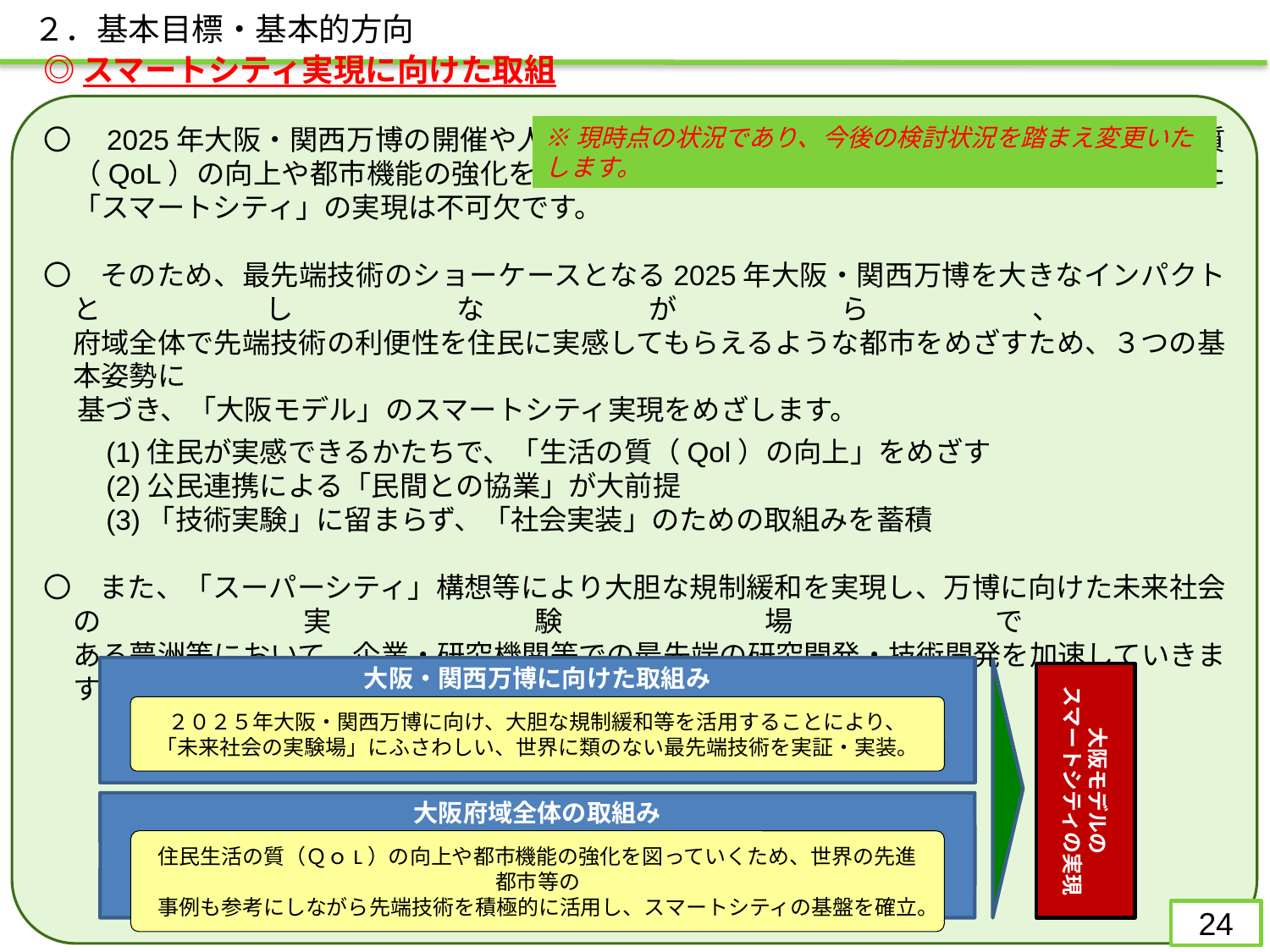

２．基本目標・基本的方向
◎スマートシティ実現に向けた取組

〇　2025年大阪・関西万博の開催や人口減少・超高齢社会の到来を見据え、住民の生活の質（QoL）の向上や都市機能の強化を図っていく上で、AIやIoTなどの先端技術を活用した「スマートシティ」の実現は不可欠です。

〇　そのため、最先端技術のショーケースとなる2025年大阪・関西万博を大きなインパクトとしながら、
府域全体で先端技術の利便性を住民に実感してもらえるような都市をめざすため、３つの基本姿勢に
　 基づき、「大阪モデル」のスマートシティ実現をめざします。

　　(1)住民が実感できるかたちで、「生活の質（Qol）の向上」をめざす
　　(2)公民連携による「民間との協業」が大前提
　　(3)「技術実験」に留まらず、「社会実装」のための取組みを蓄積

〇　また、「スーパーシティ」構想等により大胆な規制緩和を実現し、万博に向けた未来社会の実験場で
ある夢洲等において、企業・研究機関等での最先端の研究開発・技術開発を加速していきます。

※現時点の状況であり、今後の検討状況を踏まえ変更いたします。
大阪・関西万博に向けた取組み
大阪モデルの
スマートシティの実現
２０２５年大阪・関西万博に向け、大胆な規制緩和等を活用することにより、
「未来社会の実験場」にふさわしい、世界に類のない最先端技術を実証・実装。

大阪府域全体の取組み

住民生活の質（ＱｏL）の向上や都市機能の強化を図っていくため、世界の先進都市等の
事例も参考にしながら先端技術を積極的に活用し、スマートシティの基盤を確立。
24